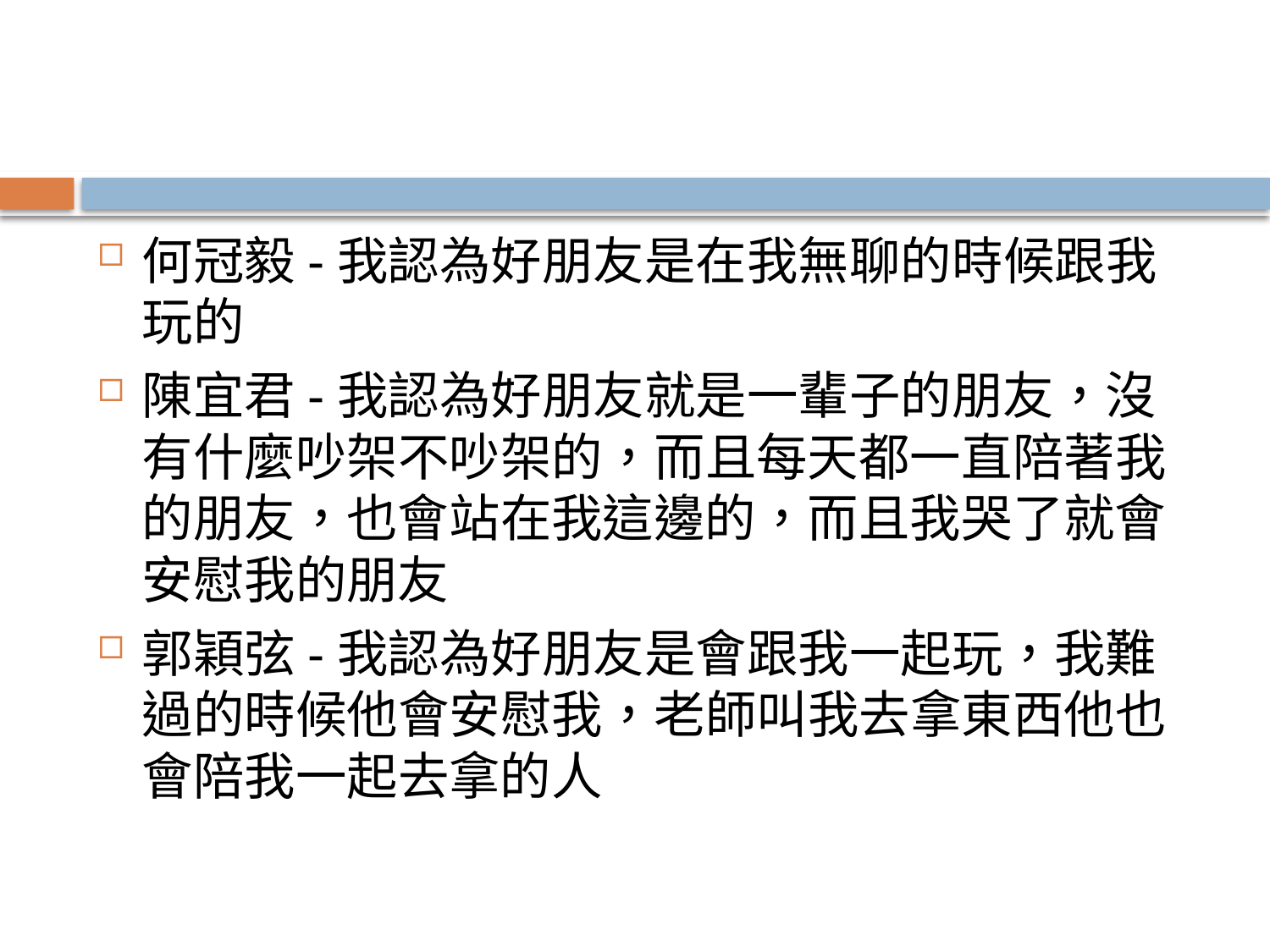

#
何冠毅-我認為好朋友是在我無聊的時候跟我玩的
陳宜君-我認為好朋友就是一輩子的朋友，沒有什麼吵架不吵架的，而且每天都一直陪著我的朋友，也會站在我這邊的，而且我哭了就會安慰我的朋友
郭穎弦-我認為好朋友是會跟我一起玩，我難過的時候他會安慰我，老師叫我去拿東西他也會陪我一起去拿的人